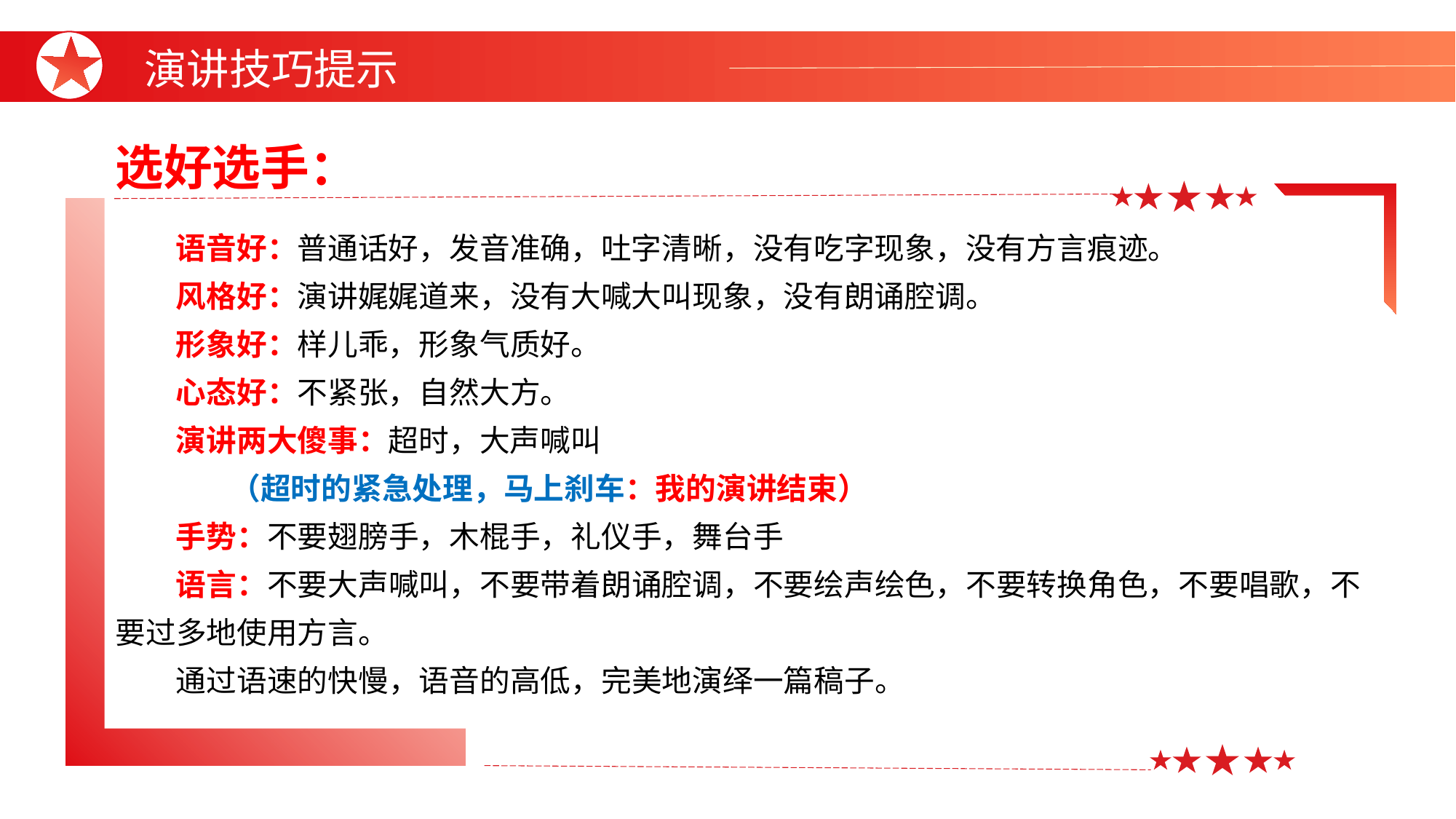

演讲技巧提示
选好选手：

语音好：普通话好，发音准确，吐字清晰，没有吃字现象，没有方言痕迹。
风格好：演讲娓娓道来，没有大喊大叫现象，没有朗诵腔调。
形象好：样儿乖，形象气质好。
心态好：不紧张，自然大方。
演讲两大傻事：超时，大声喊叫
       （超时的紧急处理，马上刹车：我的演讲结束）
手势：不要翅膀手，木棍手，礼仪手，舞台手
语言：不要大声喊叫，不要带着朗诵腔调，不要绘声绘色，不要转换角色，不要唱歌，不要过多地使用方言。
通过语速的快慢，语音的高低，完美地演绎一篇稿子。